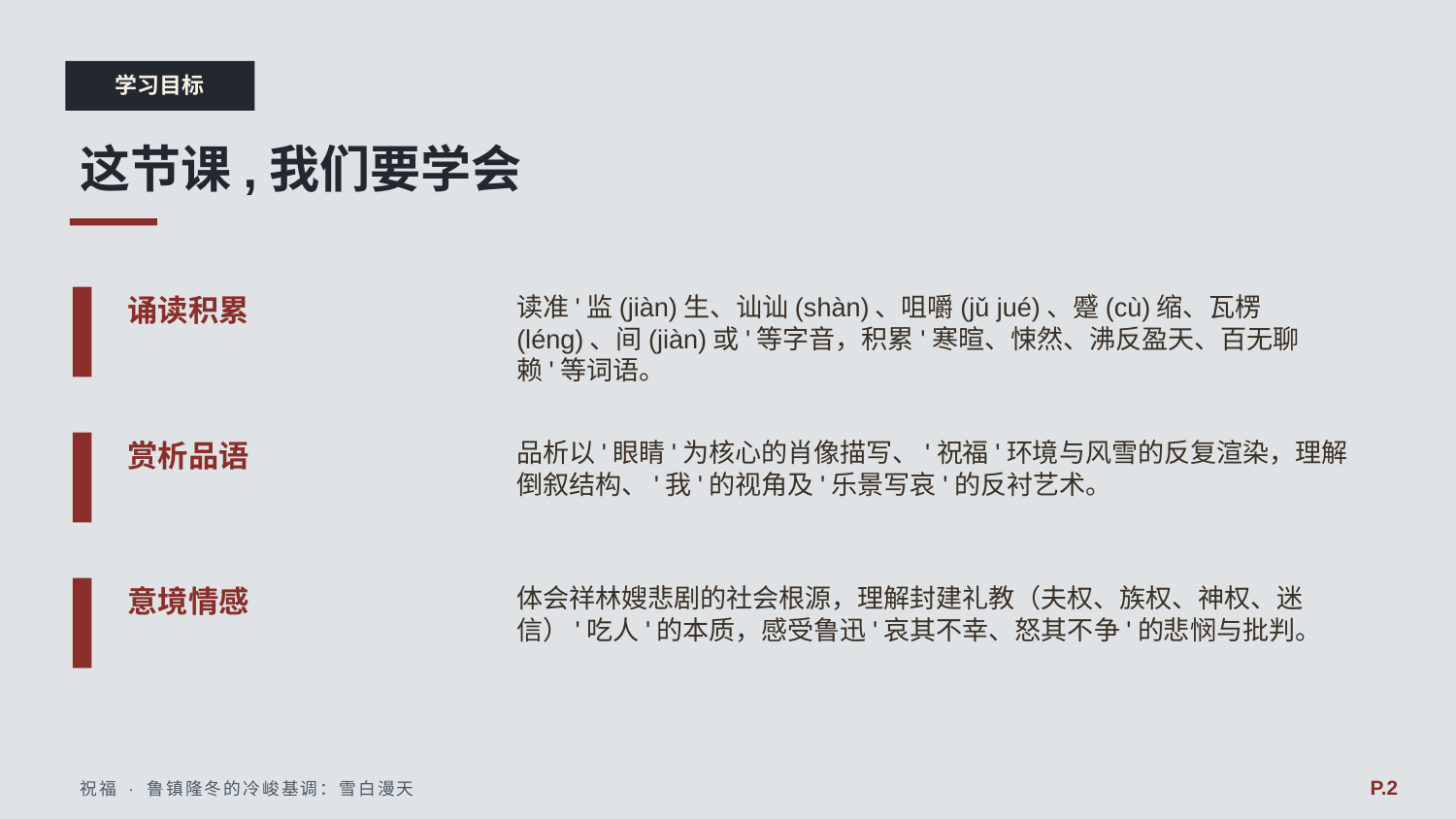

学习目标

这节课,我们要学会

诵读积累
读准'监(jiàn)生、讪讪(shàn)、咀嚼(jǔ jué)、蹙(cù)缩、瓦楞(léng)、间(jiàn)或'等字音，积累'寒暄、悚然、沸反盈天、百无聊赖'等词语。

赏析品语
品析以'眼睛'为核心的肖像描写、'祝福'环境与风雪的反复渲染，理解倒叙结构、'我'的视角及'乐景写哀'的反衬艺术。

意境情感
体会祥林嫂悲剧的社会根源，理解封建礼教（夫权、族权、神权、迷信）'吃人'的本质，感受鲁迅'哀其不幸、怒其不争'的悲悯与批判。

P.2
祝福 · 鲁镇隆冬的冷峻基调：雪白漫天